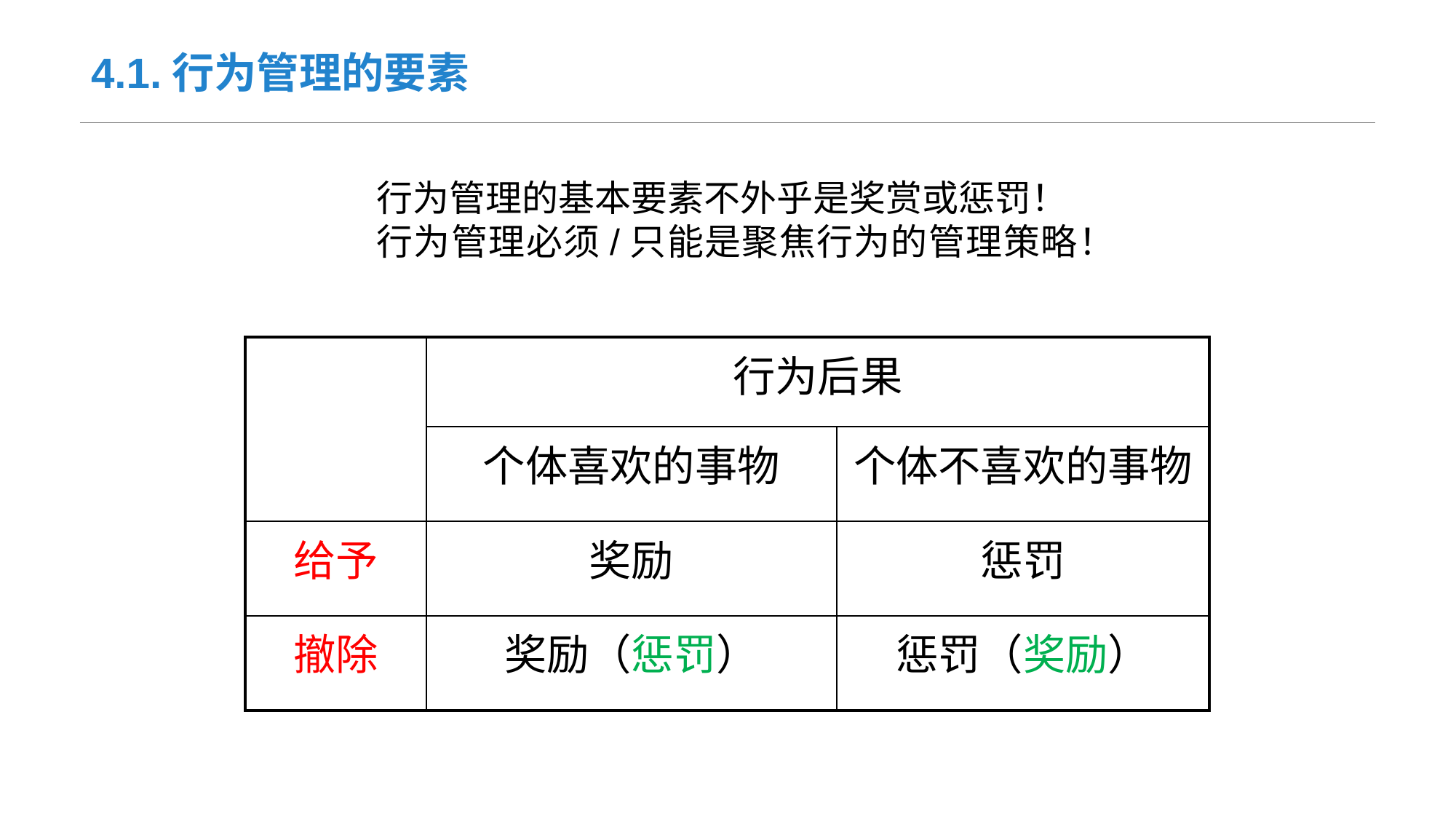

# 4.1.行为管理的要素
行为管理的基本要素不外乎是奖赏或惩罚！
行为管理必须/只能是聚焦行为的管理策略！
|  | 行为后果 |  |
| --- | --- | --- |
|  | 个体喜欢的事物 | 个体不喜欢的事物 |
| 给予 | 奖励 | 惩罚 |
| 撤除 | 奖励（惩罚） | 惩罚（奖励） |